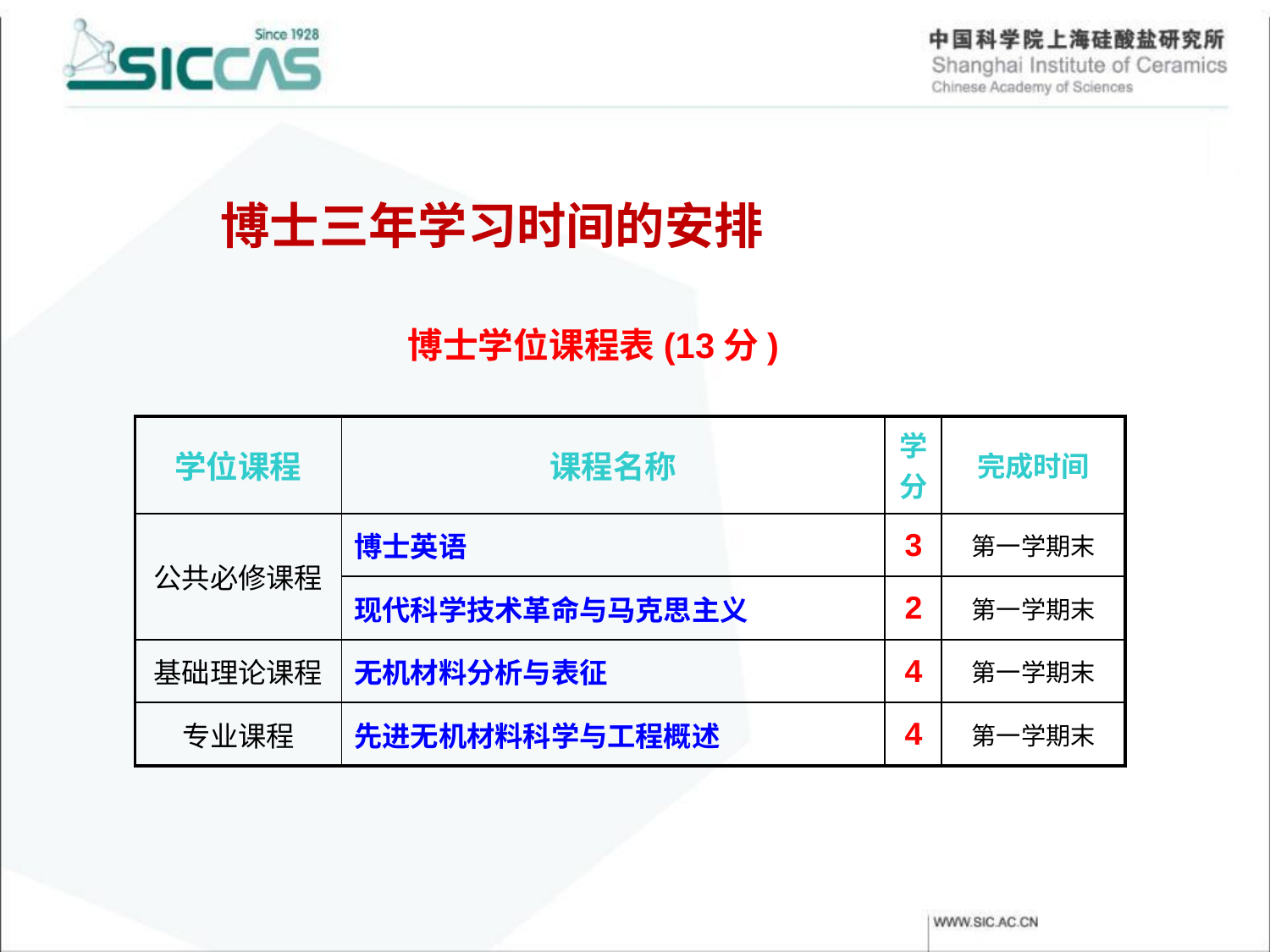

博士三年学习时间的安排
博士学位课程表(13分)
| 学位课程 | 课程名称 | 学分 | 完成时间 |
| --- | --- | --- | --- |
| 公共必修课程 | 博士英语 | 3 | 第一学期末 |
|  | 现代科学技术革命与马克思主义 | 2 | 第一学期末 |
| 基础理论课程 | 无机材料分析与表征 | 4 | 第一学期末 |
| 专业课程 | 先进无机材料科学与工程概述 | 4 | 第一学期末 |